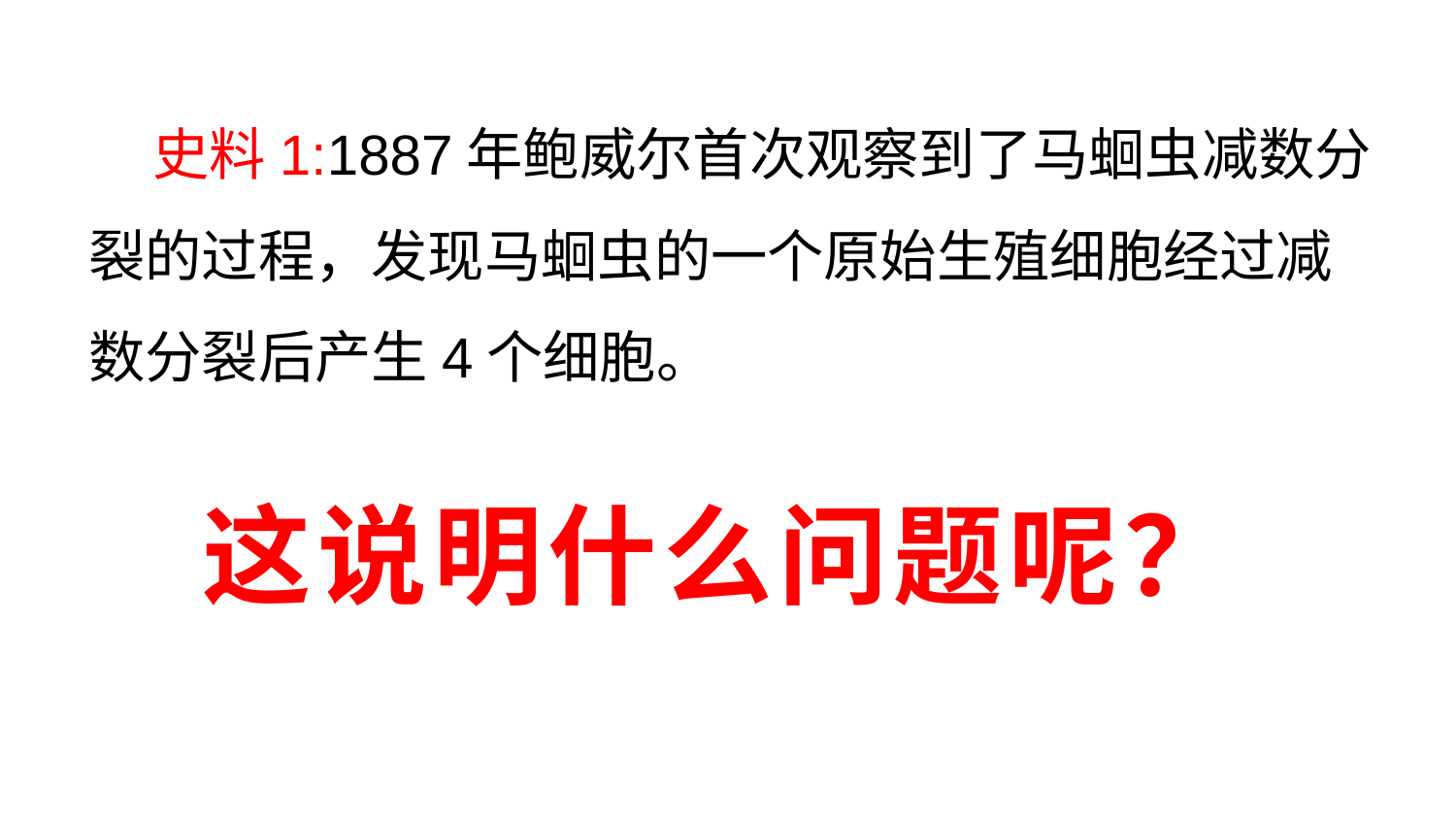

史料1:1887年鲍威尔首次观察到了马蛔虫减数分裂的过程，发现马蛔虫的一个原始生殖细胞经过减数分裂后产生4个细胞。
这说明什么问题呢？